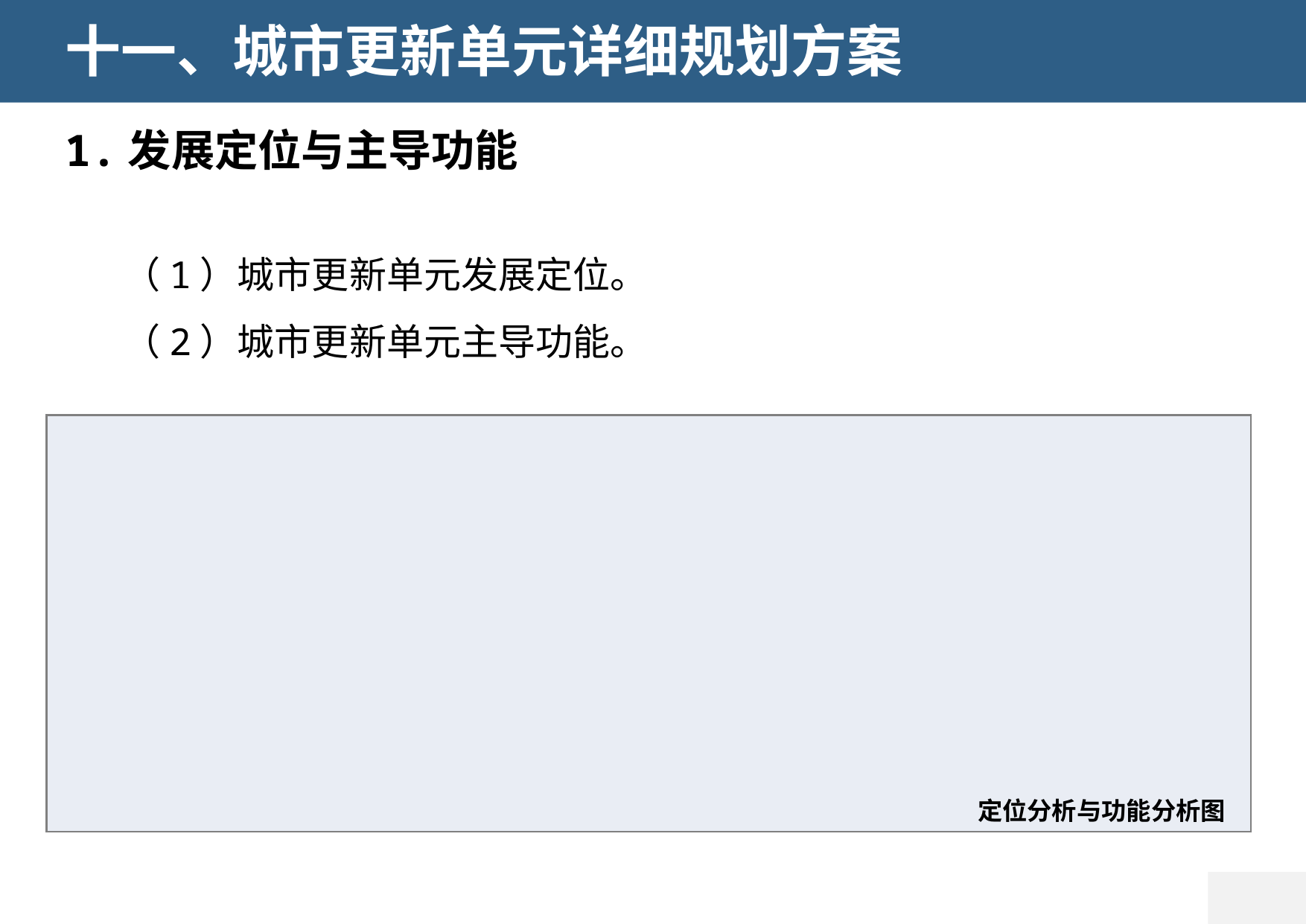

十一、城市更新单元详细规划方案
1.发展定位与主导功能
（1）城市更新单元发展定位。
（2）城市更新单元主导功能。

定位分析与功能分析图
50